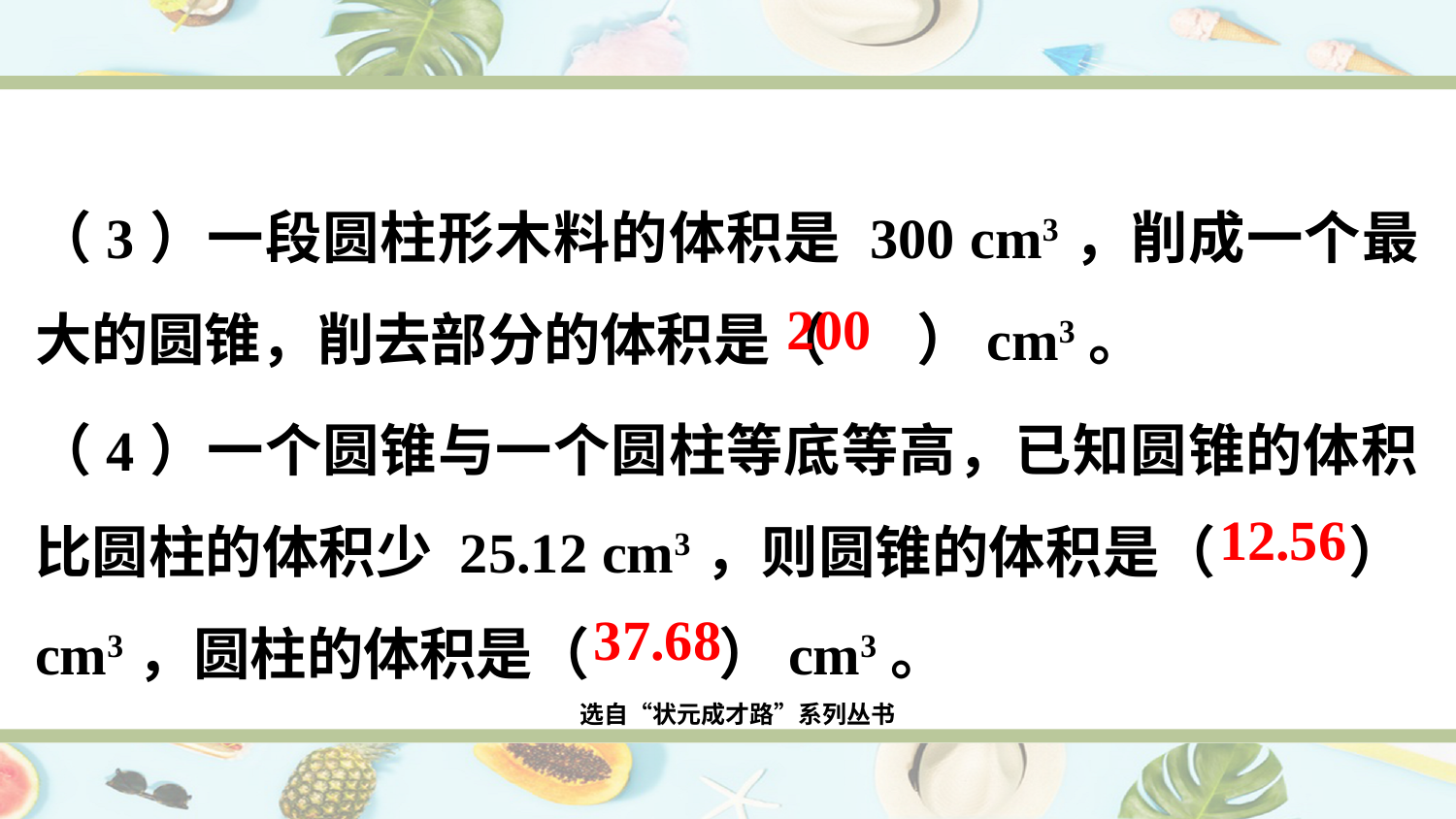

（3）一段圆柱形木料的体积是 300 cm3，削成一个最大的圆锥，削去部分的体积是（       ）cm3。
200
（4）一个圆锥与一个圆柱等底等高，已知圆锥的体积比圆柱的体积少 25.12 cm3，则圆锥的体积是（          ）cm3，圆柱的体积是（          ）cm3。
12.56
37.68
选自“状元成才路”系列丛书